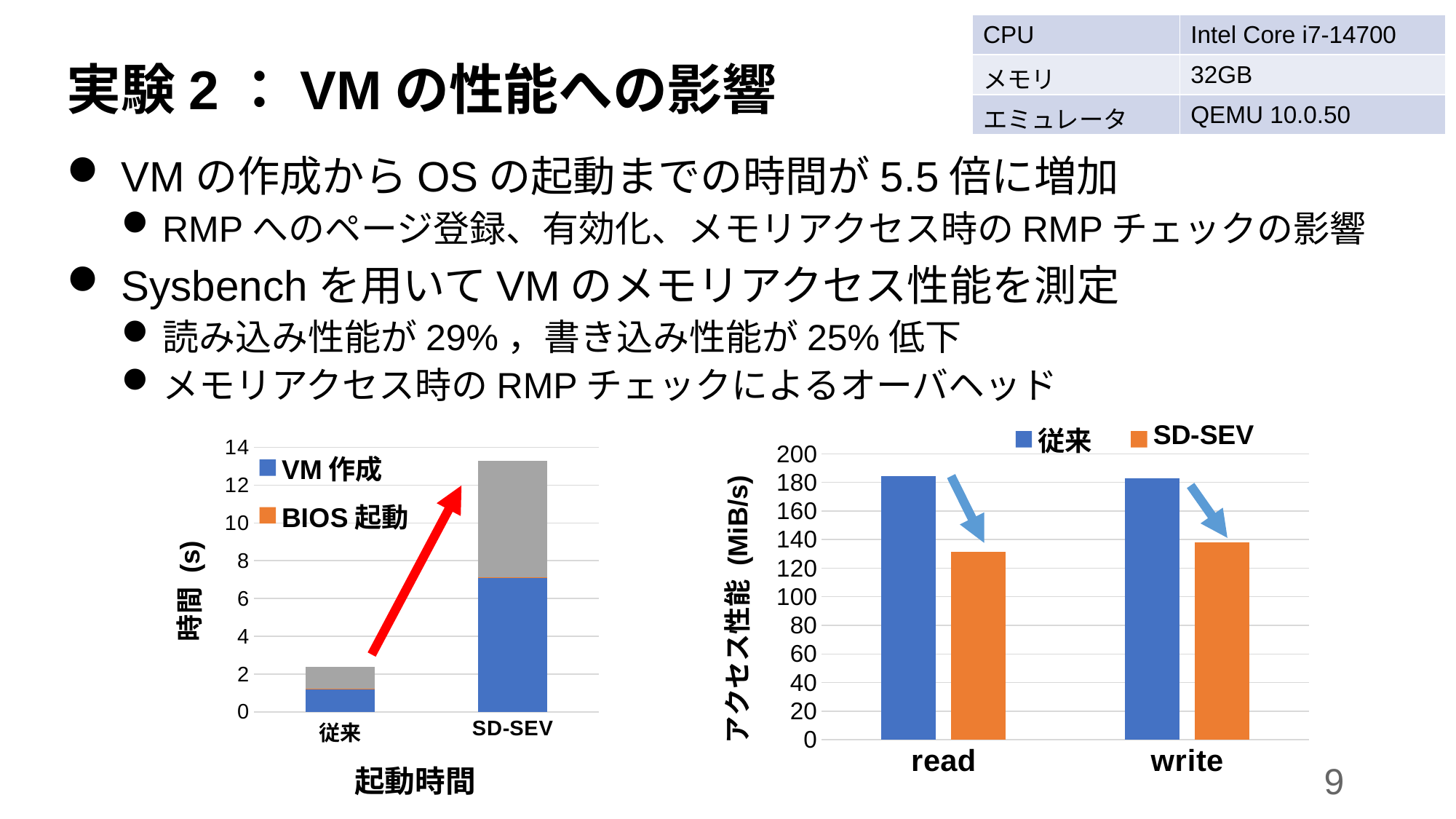

| CPU | Intel Core i7-14700 |
| --- | --- |
| メモリ | 32GB |
| エミュレータ | QEMU 10.0.50 |
# 実験2：VMの性能への影響
VMの作成からOSの起動までの時間が5.5倍に増加
RMPへのページ登録、有効化、メモリアクセス時のRMPチェックの影響
Sysbenchを用いてVMのメモリアクセス性能を測定
読み込み性能が29%，書き込み性能が25%低下
メモリアクセス時のRMPチェックによるオーバヘッド

### Chart

| Category | 従来 | SD-SEV |
|---|---|---|
| read | 184.45000000000002 | 131.63 |
| write | 182.68666666666664 | 137.78 |

### Chart

| Category | VM作成 | BIOS起動 | OS起動 |
|---|---|---|---|
| 従来 | 1.2254245400000001 | 0.012844 | 1.1598018445791545 |
| SD-SEV | 7.102700660000001 | 0.02412756 | 6.144689014223152 |
起動時間